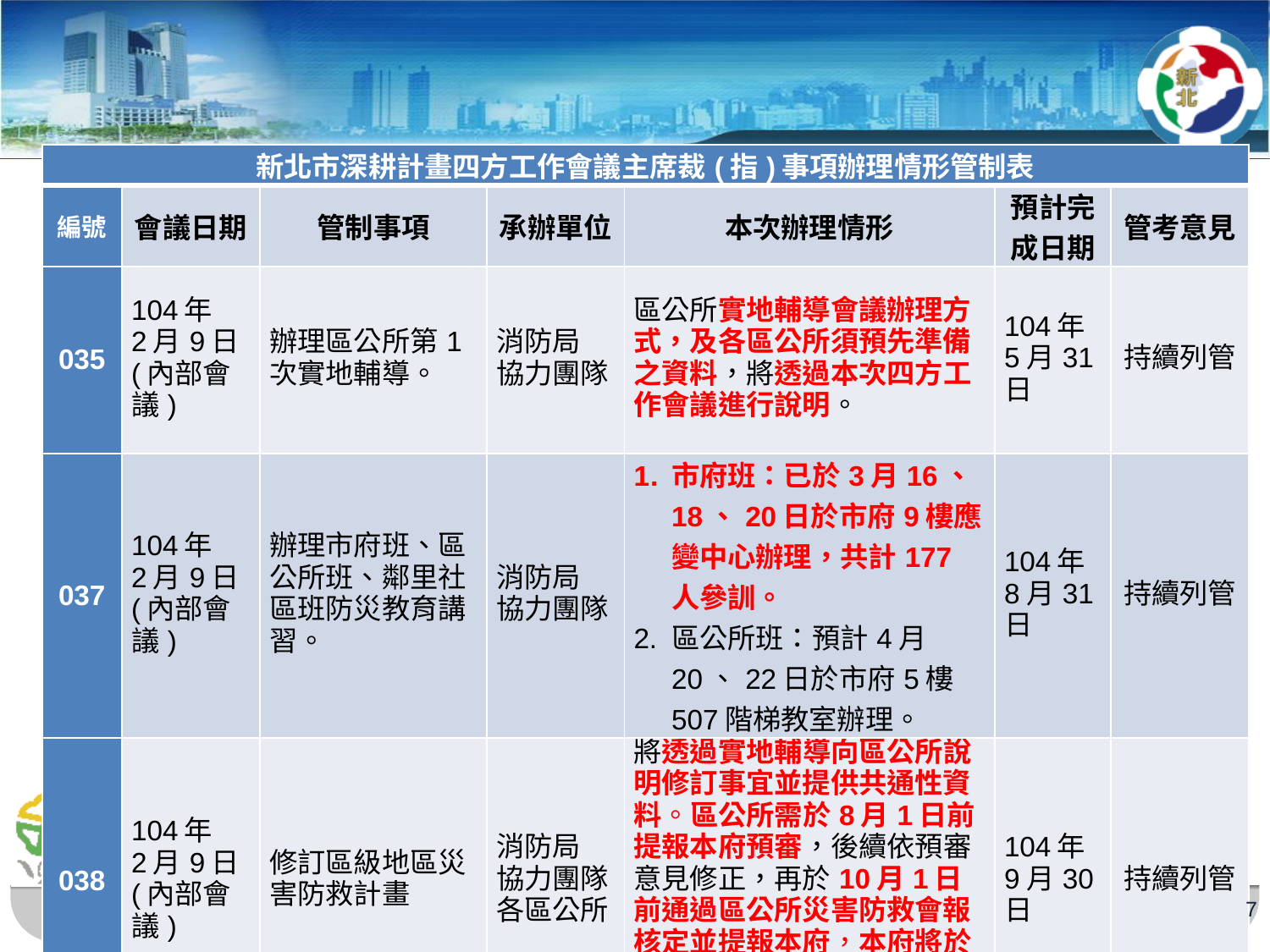

| 新北市深耕計畫四方工作會議主席裁(指)事項辦理情形管制表 |  |  |  |  |  |  |
| --- | --- | --- | --- | --- | --- | --- |
| 編號 | 會議日期 | 管制事項 | 承辦單位 | 本次辦理情形 | 預計完成日期 | 管考意見 |
| 035 | 104年 2月9日 (內部會議) | 辦理區公所第1次實地輔導。 | 消防局 協力團隊 | 區公所實地輔導會議辦理方式，及各區公所須預先準備之資料，將透過本次四方工作會議進行說明。 | 104年 5月31日 | 持續列管 |
| 037 | 104年 2月9日 (內部會議) | 辦理市府班、區公所班、鄰里社區班防災教育講習。 | 消防局 協力團隊 | 市府班：已於3月16、18、20日於市府9樓應變中心辦理，共計177人參訓。 區公所班：預計4月20、22日於市府5樓507階梯教室辦理。 | 104年 8月31日 | 持續列管 |
| 038 | 104年 2月9日 (內部會議) | 修訂區級地區災害防救計畫 | 消防局 協力團隊 各區公所 | 將透過實地輔導向區公所說明修訂事宜並提供共通性資料。區公所需於8月1日前提報本府預審，後續依預審意見修正，再於10月1日前通過區公所災害防救會報核定並提報本府，本府將於第3季災害防救會報前完成備查。 | 104年 9月30日 | 持續列管 |
7